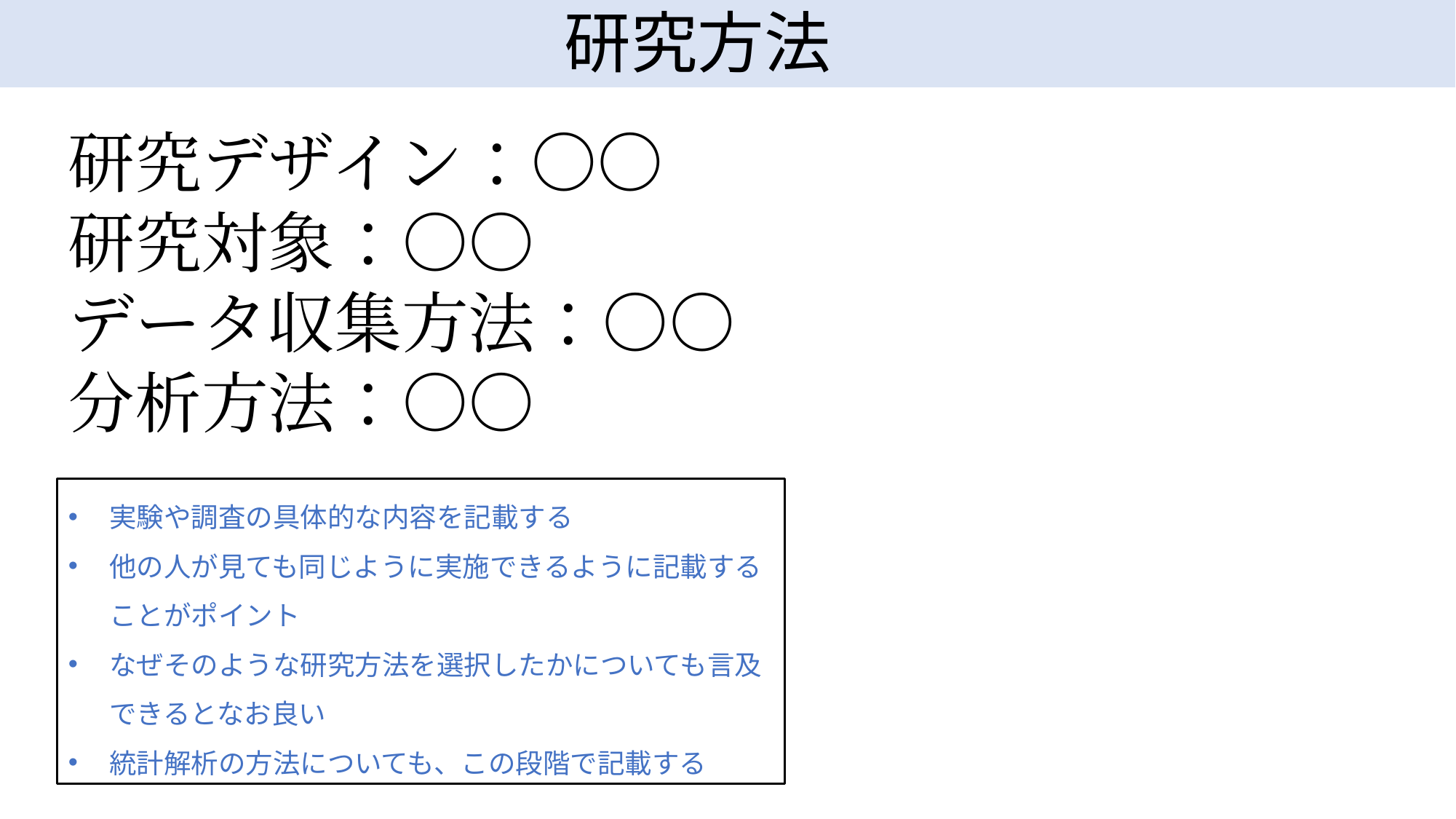

研究方法

研究デザイン：○○
研究対象：○○
データ収集方法：○○
分析方法：○○
実験や調査の具体的な内容を記載する
他の人が見ても同じように実施できるように記載することがポイント
なぜそのような研究方法を選択したかについても言及できるとなお良い
統計解析の方法についても、この段階で記載する